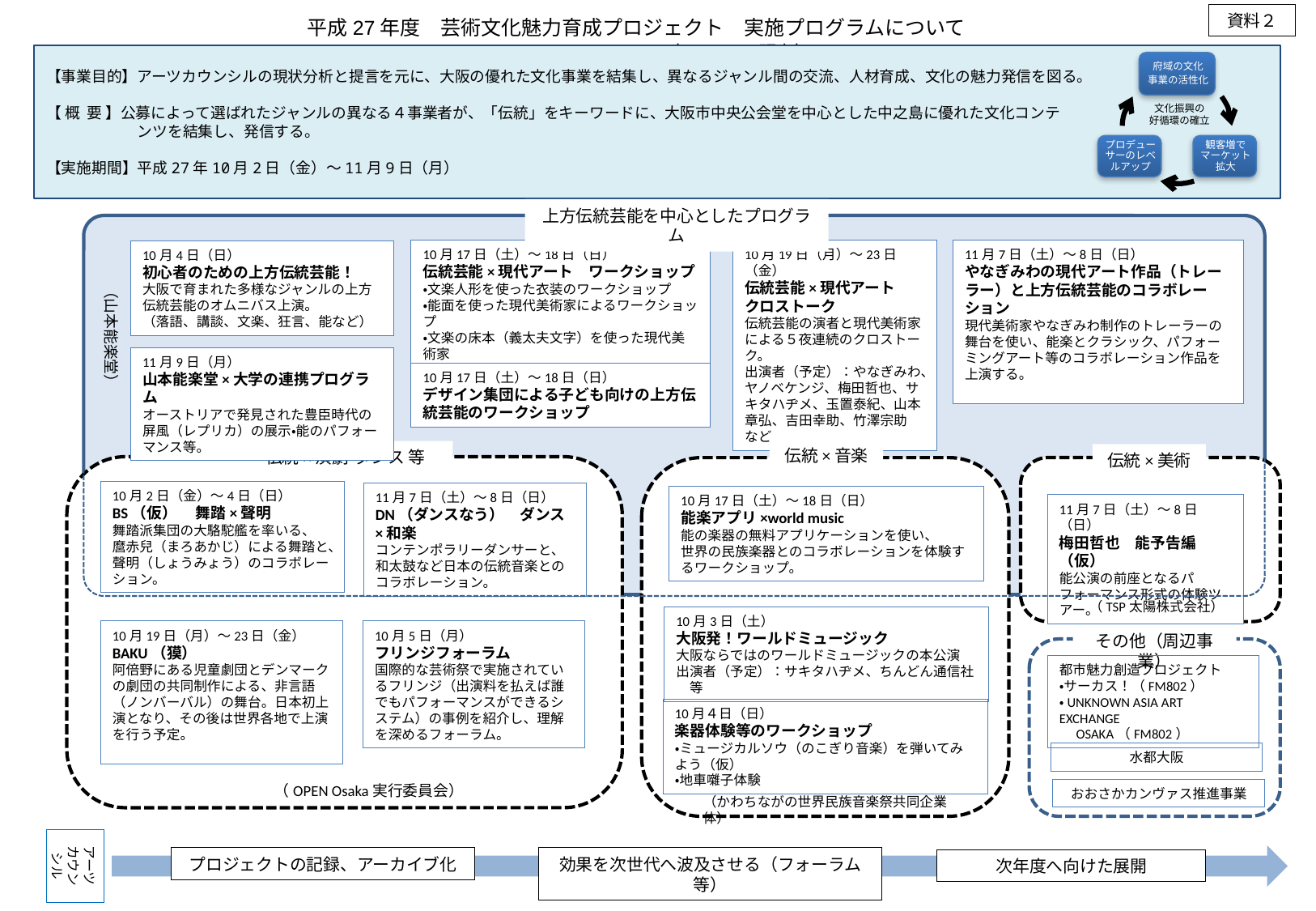

資料２
　　　平成27年度　芸術文化魅力育成プロジェクト　実施プログラムについて　　　　　　　　　　　　　（H27.6.23現在）
【事業目的】アーツカウンシルの現状分析と提言を元に、大阪の優れた文化事業を結集し、異なるジャンル間の交流、人材育成、文化の魅力発信を図る。

【 概  要 】公募によって選ばれたジャンルの異なる４事業者が、「伝統」をキーワードに、大阪市中央公会堂を中心とした中之島に優れた文化コンテ
　　　　　　ンツを結集し、発信する。

【実施期間】平成27年10月2日（金）～11月9日（月）
府域の文化
事業の活性化
観客増でマーケット拡大
プロデューサーのレベルアップ
文化振興の
好循環の確立
上方伝統芸能を中心としたプログラム

10月19日（月）～23日（金）
伝統芸能×現代アート
クロストーク
伝統芸能の演者と現代美術家による５夜連続のクロストーク。
出演者（予定）：やなぎみわ、ヤノベケンジ、梅田哲也、サキタハヂメ、玉置泰紀、山本章弘、吉田幸助、竹澤宗助　など
10月17日（土）～18日（日）
伝統芸能×現代アート　ワークショップ
・文楽人形を使った衣装のワークショップ
・能面を使った現代美術家によるワークショップ
・文楽の床本（義太夫文字）を使った現代美術家
　によるワークショップ
11月7日（土）～8日（日）
やなぎみわの現代アート作品（トレーラー）と上方伝統芸能のコラボレーション
現代美術家やなぎみわ制作のトレーラーの舞台を使い、能楽とクラシック、パフォーミングアート等のコラボレーション作品を上演する。

10月4日（日）
初心者のための上方伝統芸能！
大阪で育まれた多様なジャンルの上方伝統芸能のオムニバス上演。
（落語、講談、文楽、狂言、能など）
（山本能楽堂）
11月9日（月）
山本能楽堂×大学の連携プログラム
オーストリアで発見された豊臣時代の屏風（レプリカ）の展示・能のパフォーマンス等。
10月17日（土）～18日（日）
デザイン集団による子ども向けの上方伝統芸能のワークショップ
伝統×音楽

伝統×演劇・ダンス 等

伝統×美術

10月2日（金）～4日（日）
BS（仮） 　舞踏×聲明
舞踏派集団の大駱駝艦を率いる、
麿赤兒（まろあかじ）による舞踏と、
聲明（しょうみょう）のコラボレーション。
11月7日（土）～8日（日）
DN（ダンスなう）　ダンス×和楽
コンテンポラリーダンサーと、和太鼓など日本の伝統音楽とのコラボレーション。
10月17日（土）～18日（日）
能楽アプリ×world music
能の楽器の無料アプリケーションを使い、
世界の民族楽器とのコラボレーションを体験するワークショップ。
11月7日（土）～8日（日）
梅田哲也　能予告編（仮）
能公演の前座となるパフォーマンス形式の体験ツアー。
（TSP太陽株式会社）
10月3日（土）
大阪発！ワールドミュージック
大阪ならではのワールドミュージックの本公演
出演者（予定）：サキタハヂメ、ちんどん通信社　等
10月19日（月）～23日（金）
BAKU（獏）
阿倍野にある児童劇団とデンマークの劇団の共同制作による、非言語（ノンバーバル）の舞台。日本初上演となり、その後は世界各地で上演を行う予定。

10月5日（月）
フリンジフォーラム
国際的な芸術祭で実施されているフリンジ（出演料を払えば誰でもパフォーマンスができるシステム）の事例を紹介し、理解を深めるフォーラム。
その他（周辺事業）

都市魅力創造プロジェクト
・サーカス！（FM802）
・UNKNOWN ASIA ART EXCHANGE
　OSAKA（FM802）
10月４日（日）
楽器体験等のワークショップ
・ミュージカルソウ（のこぎり音楽）を弾いてみよう（仮）
・地車囃子体験
水都大阪
（OPEN Osaka実行委員会）
おおさかカンヴァス推進事業
（かわちながの世界民族音楽祭共同企業体）
アーツカウンシル

プロジェクトの記録、アーカイブ化
効果を次世代へ波及させる（フォーラム等）
次年度へ向けた展開